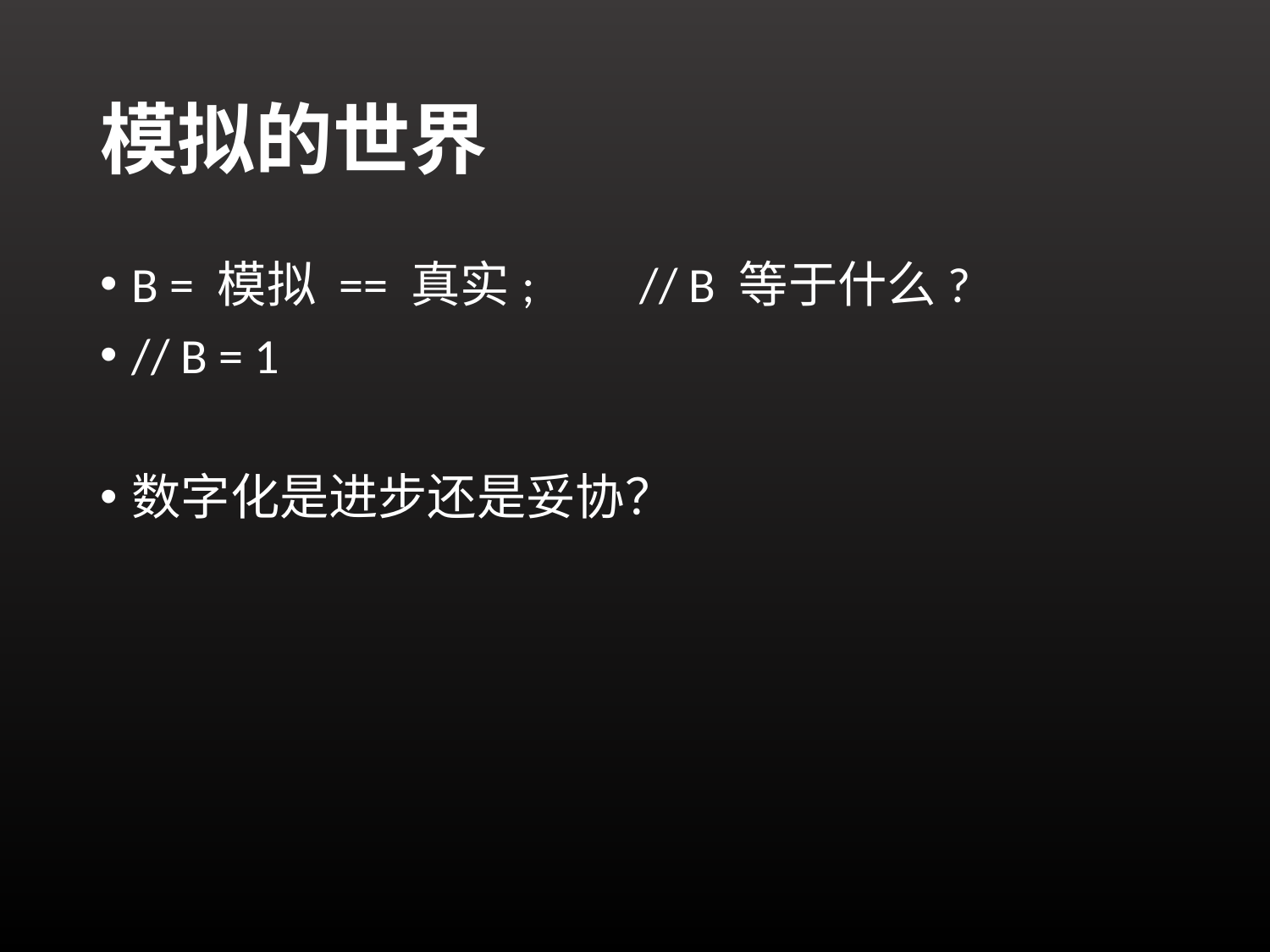

# 模拟的世界
B = 模拟 == 真实;	// B 等于什么?
// B = 1

数字化是进步还是妥协？